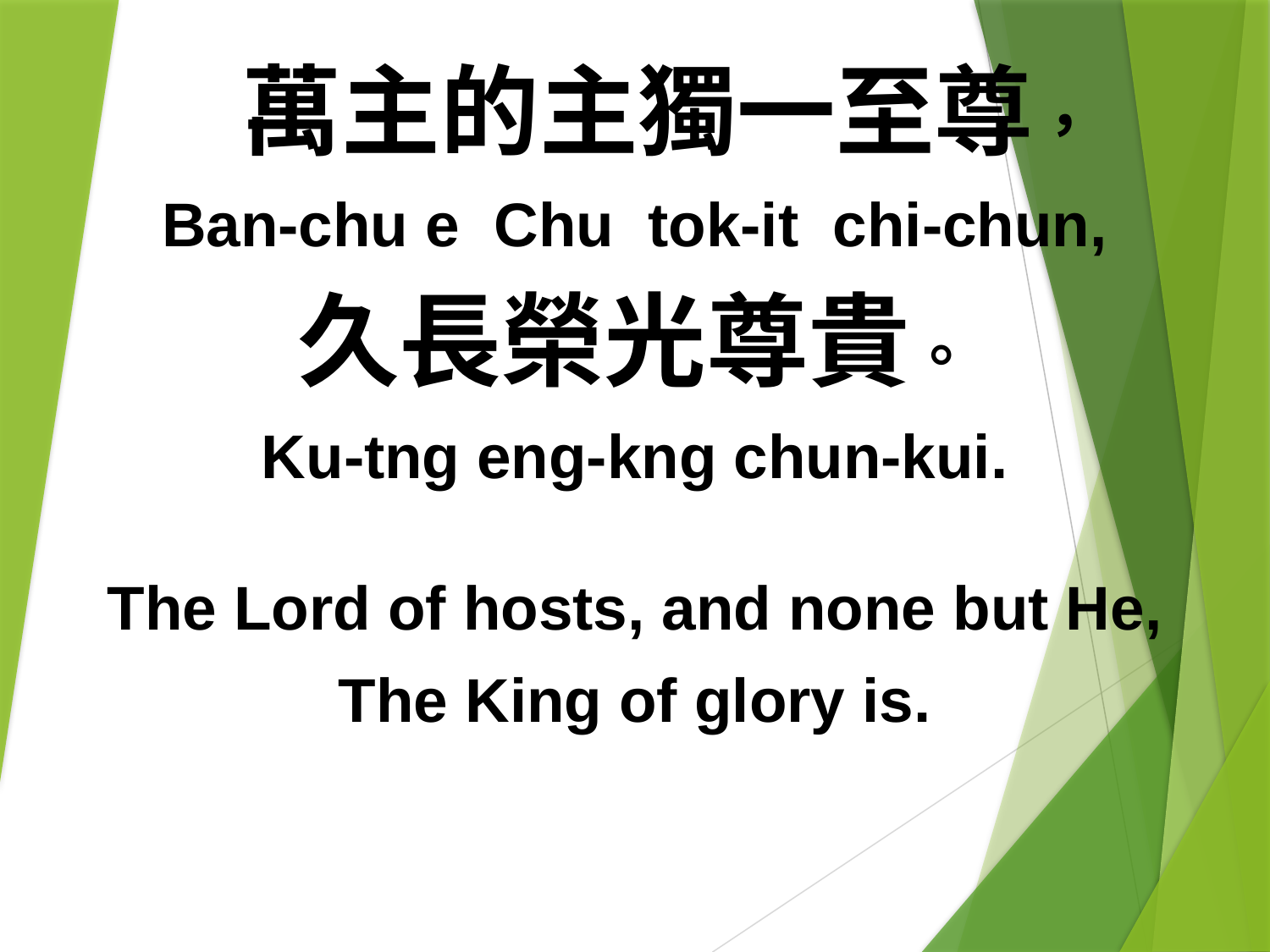

萬主的主獨一至尊，
Ban-chu e  Chu  tok-it  chi-chun,
久長榮光尊貴。
Ku-tng eng-kng chun-kui.

The Lord of hosts, and none but He,
The King of glory is.